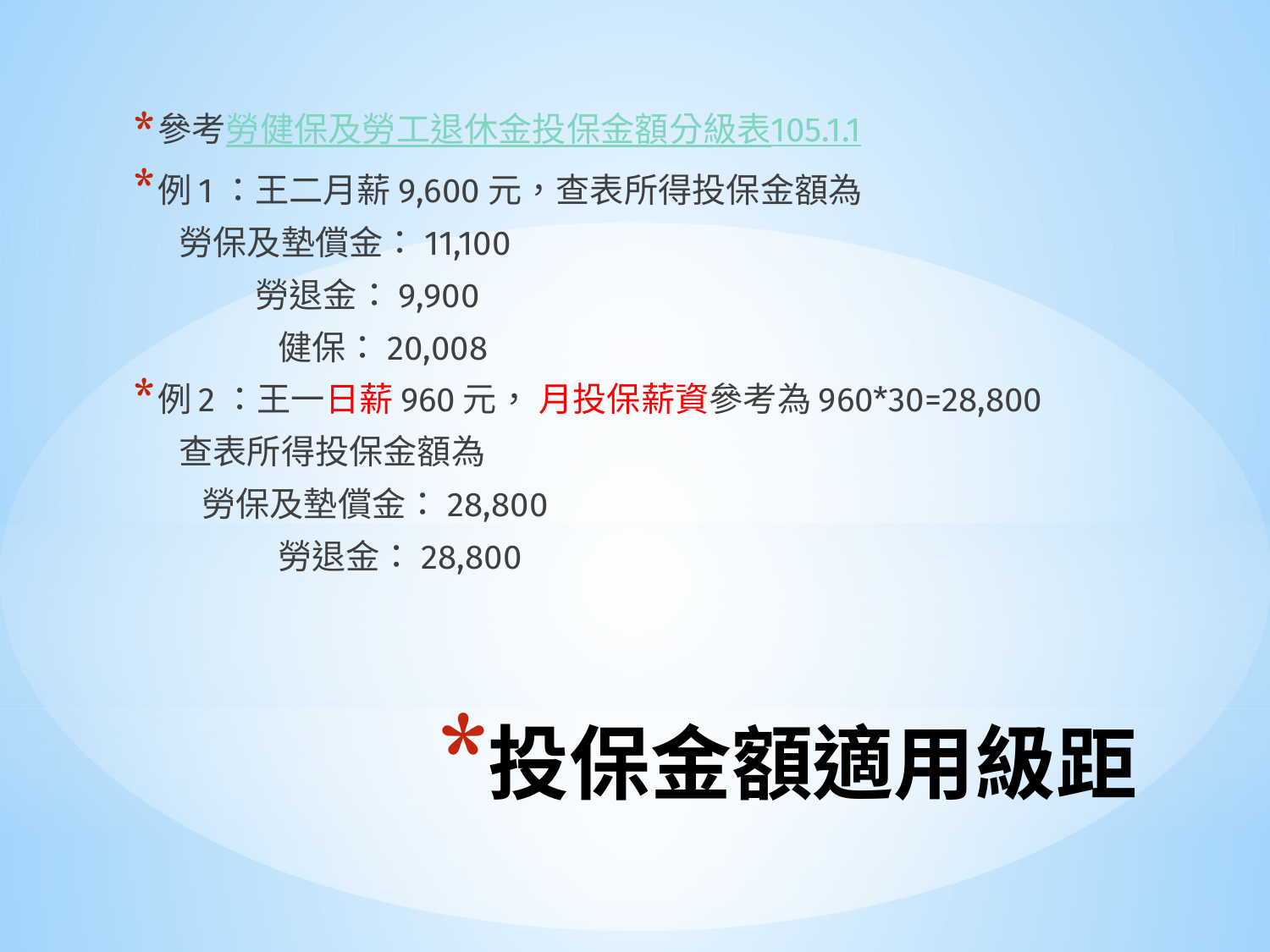

參考勞健保及勞工退休金投保金額分級表105.1.1
例1：王二月薪9,600元，查表所得投保金額為
     勞保及墊償金：11,100
               勞退金：9,900
                  健保：20,008
例2：王一日薪960元， 月投保薪資參考為960*30=28,800
     查表所得投保金額為
        勞保及墊償金：28,800
                  勞退金：28,800

# 投保金額適用級距